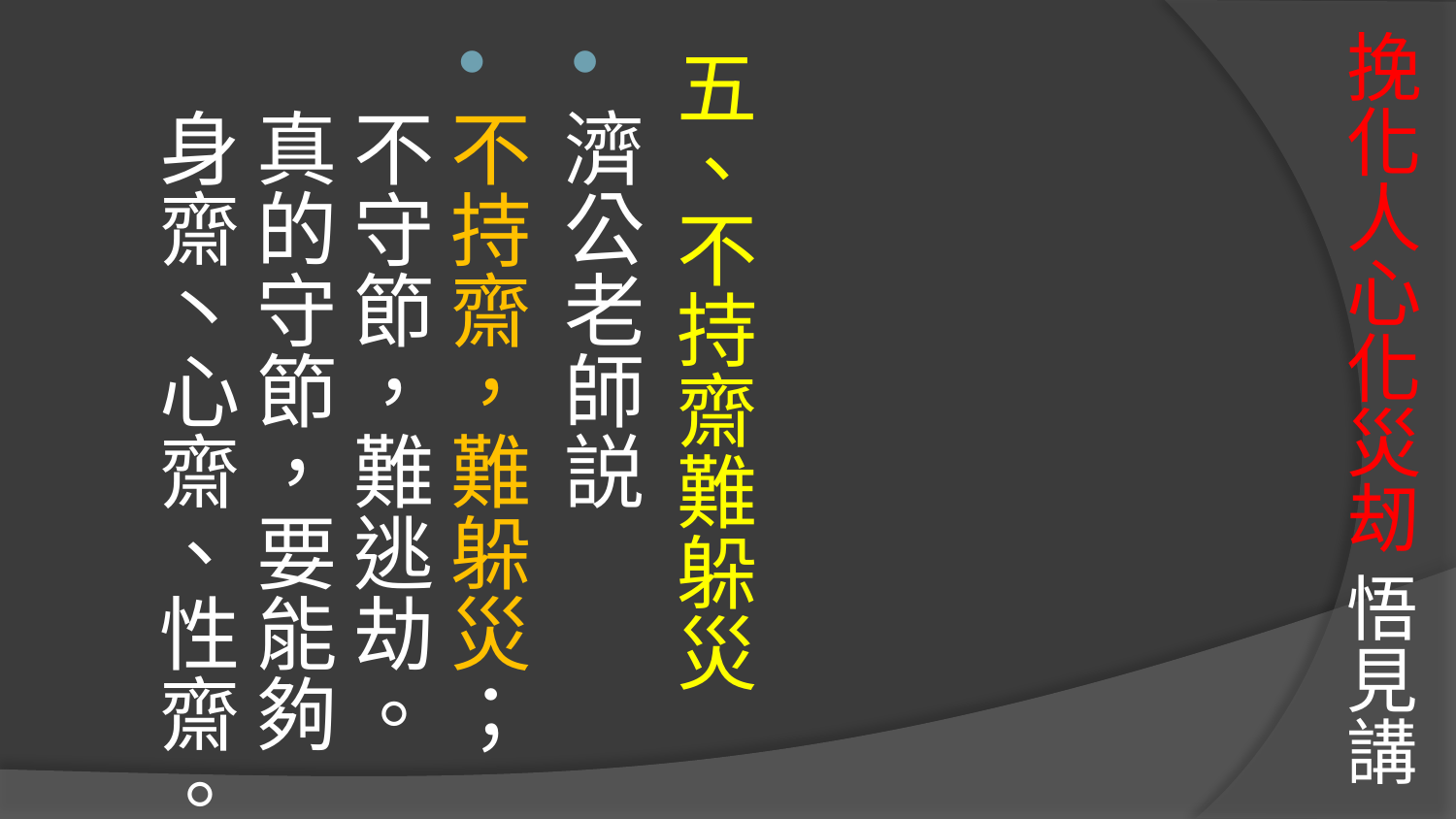

# 挽化人心化災刼 悟見講
五、不持齋難躲災
濟公老師説
不持齋，難躲災；不守節，難逃劫。
真的守節，要能夠身齋丶心齋、性齋。